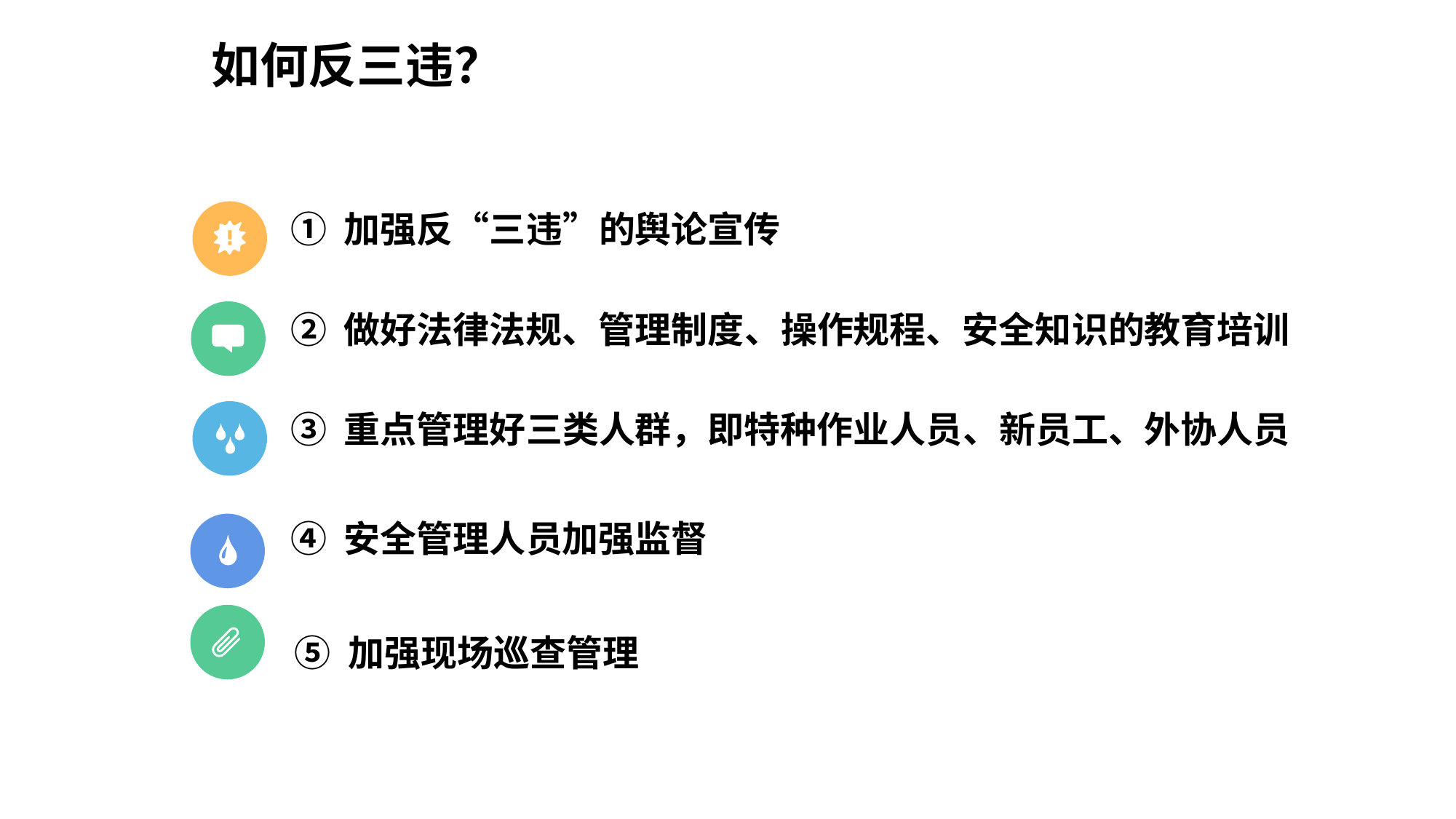

如何反三违？
① 加强反“三违”的舆论宣传

② 做好法律法规、管理制度、操作规程、安全知识的教育培训

③ 重点管理好三类人群，即特种作业人员、新员工、外协人员
④ 安全管理人员加强监督

⑤ 加强现场巡查管理